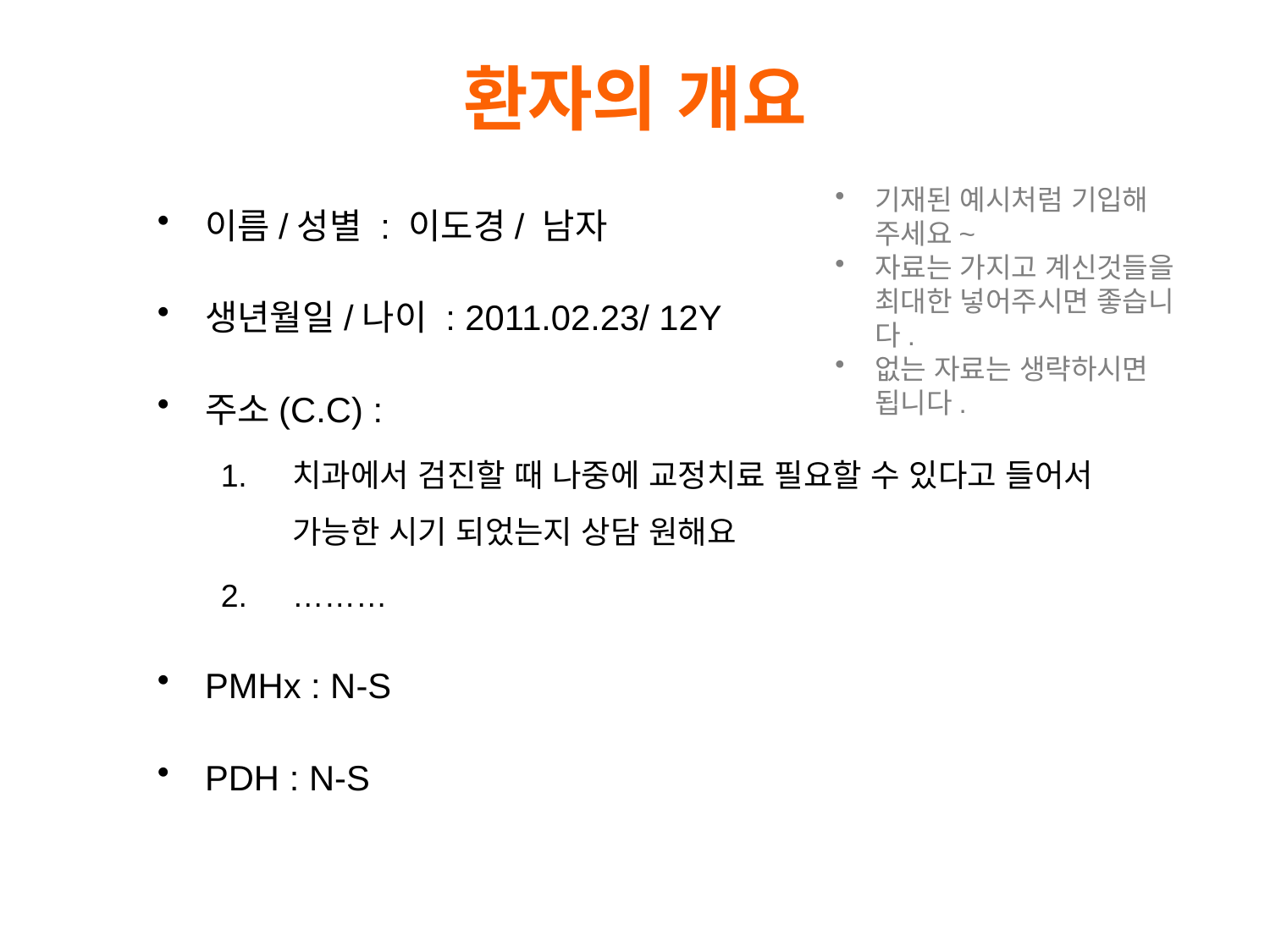

환자의 개요
기재된 예시처럼 기입해 주세요~
자료는 가지고 계신것들을 최대한 넣어주시면 좋습니다.
없는 자료는 생략하시면 됩니다.
이름/성별 : 이도경/ 남자

생년월일/나이 : 2011.02.23/ 12Y

주소(C.C) :
치과에서 검진할 때 나중에 교정치료 필요할 수 있다고 들어서 가능한 시기 되었는지 상담 원해요
………

PMHx : N-S

PDH : N-S